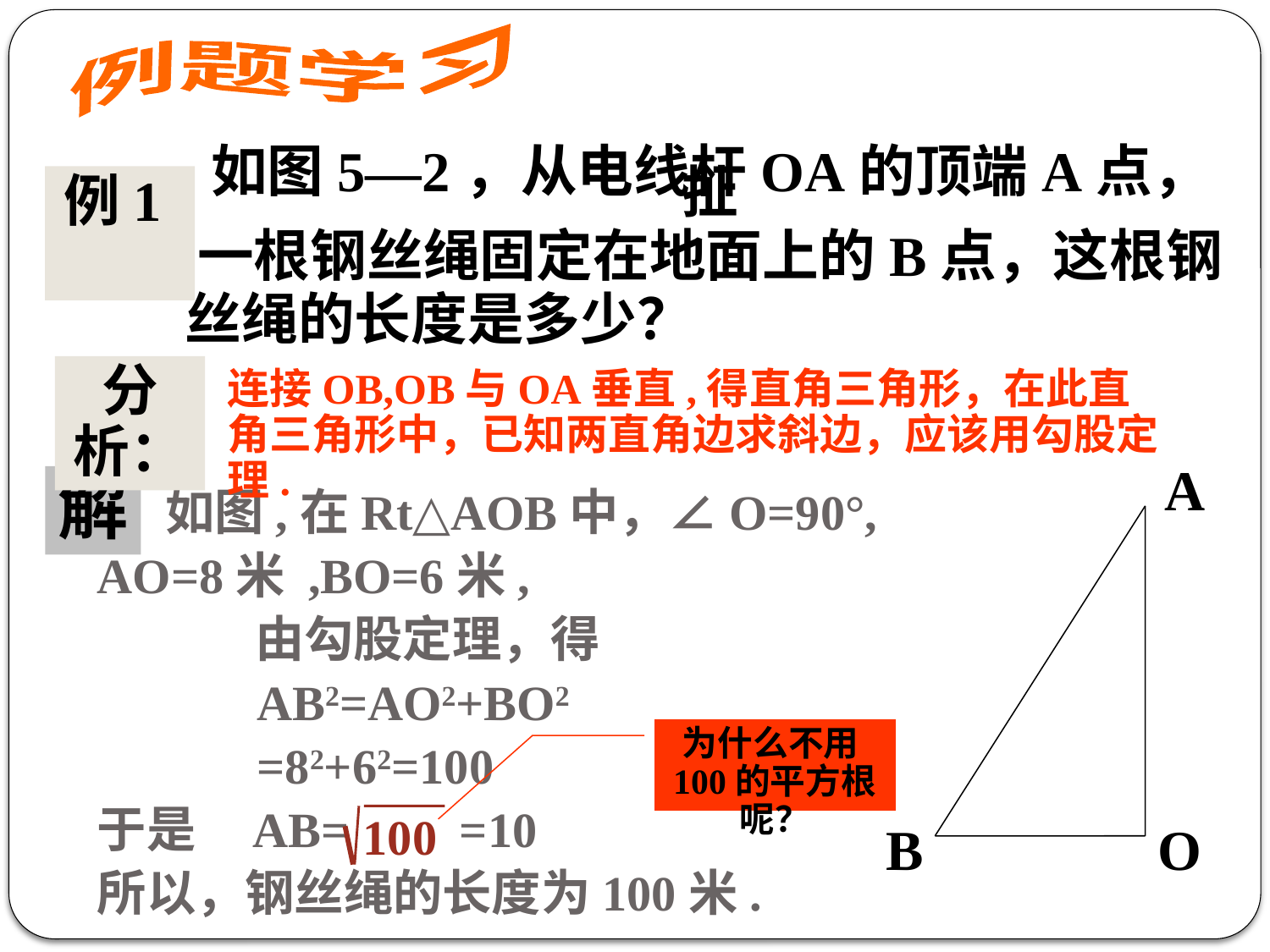

例题学习
如图5—2，从电线杆OA的顶端A点，扯
一根钢丝绳固定在地面上的B点，这根钢
丝绳的长度是多少？
例1
分析：
连接OB,OB与OA垂直,得直角三角形，在此直角三角形中，已知两直角边求斜边，应该用勾股定理.

     如图,在Rt△AOB中，∠O=90°,
AO=8米 ,BO=6米,
             由勾股定理，得
             AB2=AO2+BO2
             =82+62=100
于是    AB=         =10
所以，钢丝绳的长度为100米.
解

100

A

为什么不用100的平方根呢？
B
O